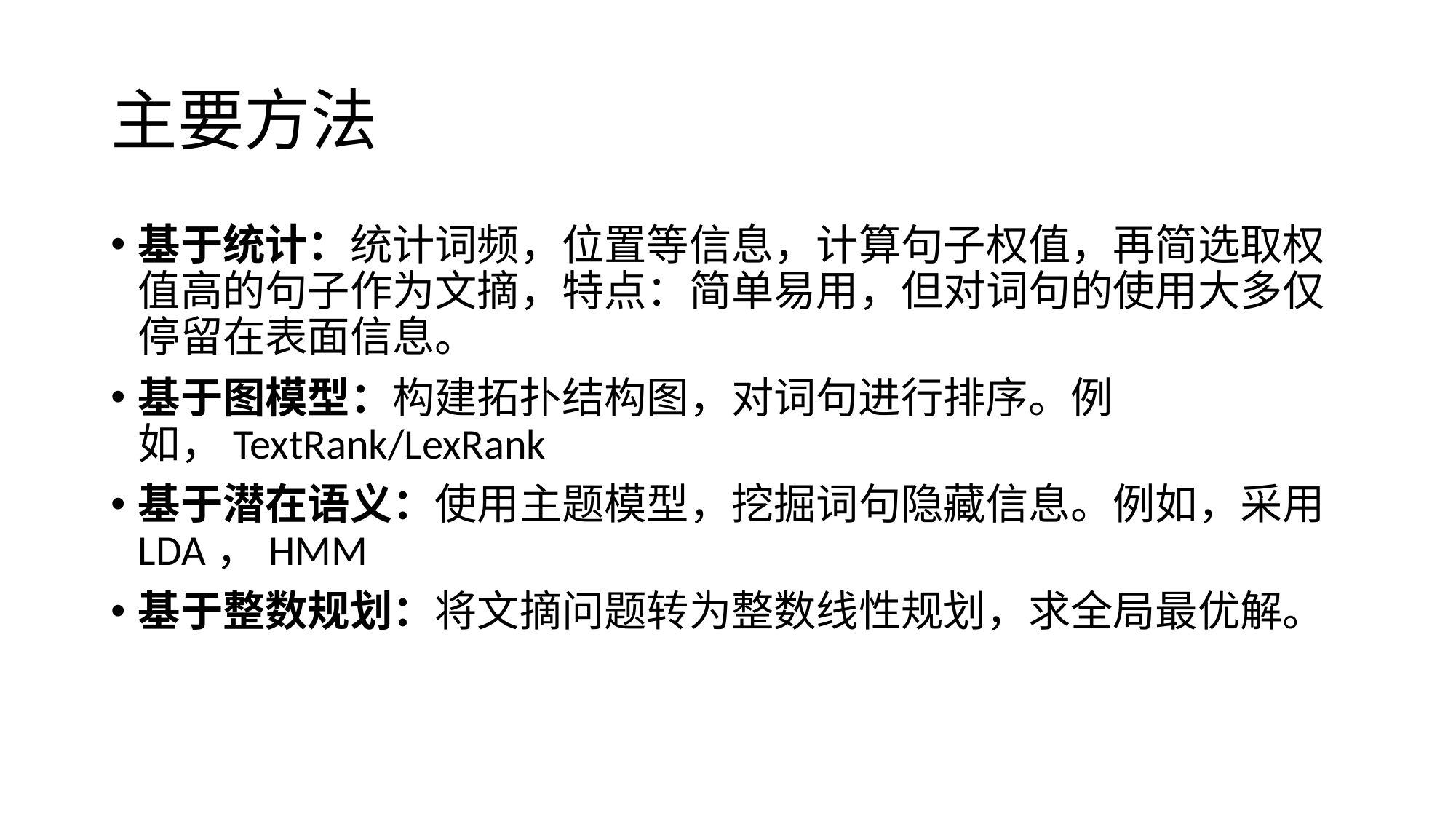

# 主要方法
基于统计：统计词频，位置等信息，计算句子权值，再简选取权值高的句子作为文摘，特点：简单易用，但对词句的使用大多仅停留在表面信息。
基于图模型：构建拓扑结构图，对词句进行排序。例如，TextRank/LexRank
基于潜在语义：使用主题模型，挖掘词句隐藏信息。例如，采用LDA，HMM
基于整数规划：将文摘问题转为整数线性规划，求全局最优解。